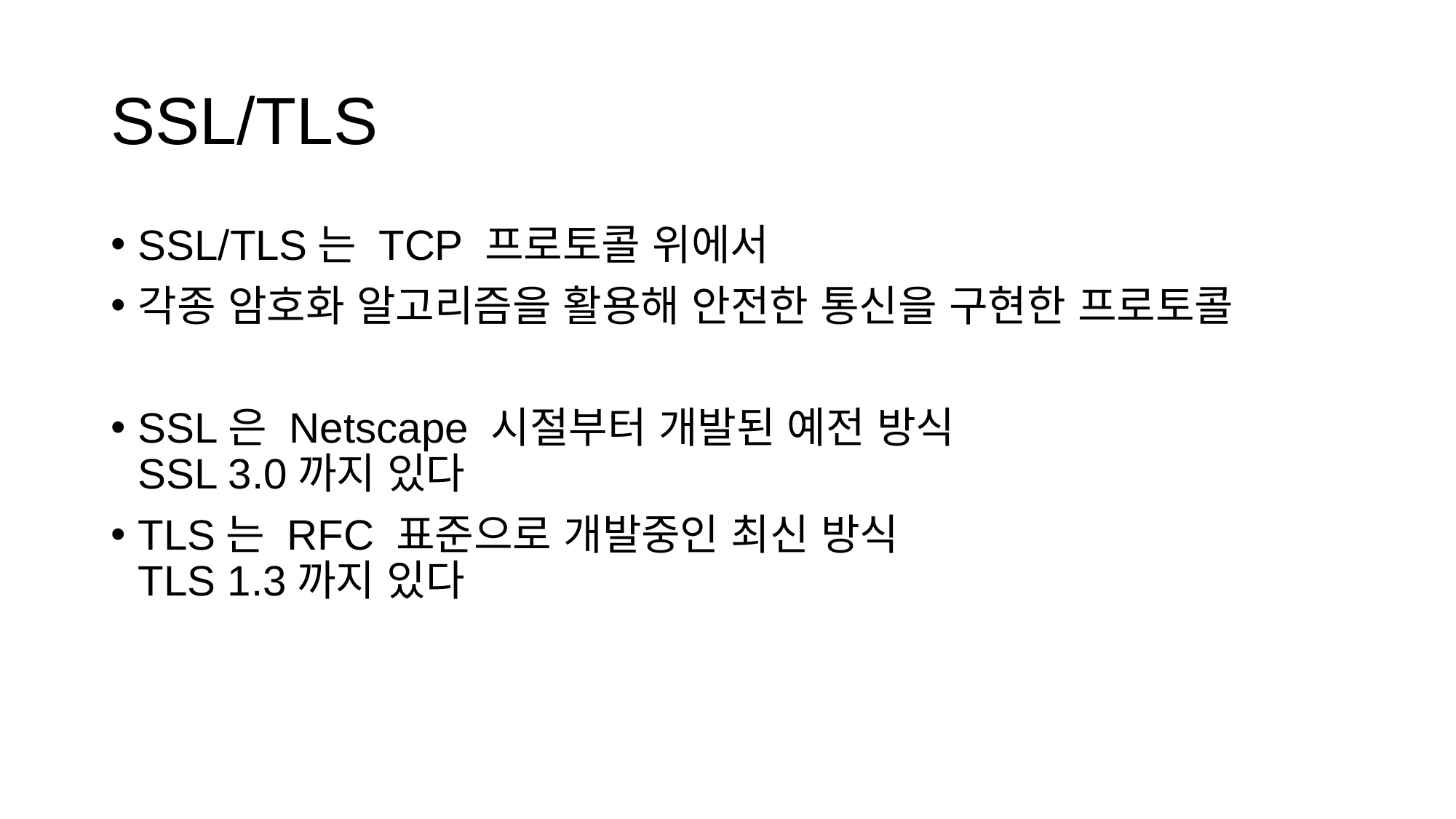

# SSL/TLS
SSL/TLS는 TCP 프로토콜 위에서
각종 암호화 알고리즘을 활용해 안전한 통신을 구현한 프로토콜

SSL은 Netscape 시절부터 개발된 예전 방식
SSL 3.0까지 있다
TLS는 RFC 표준으로 개발중인 최신 방식
TLS 1.3까지 있다